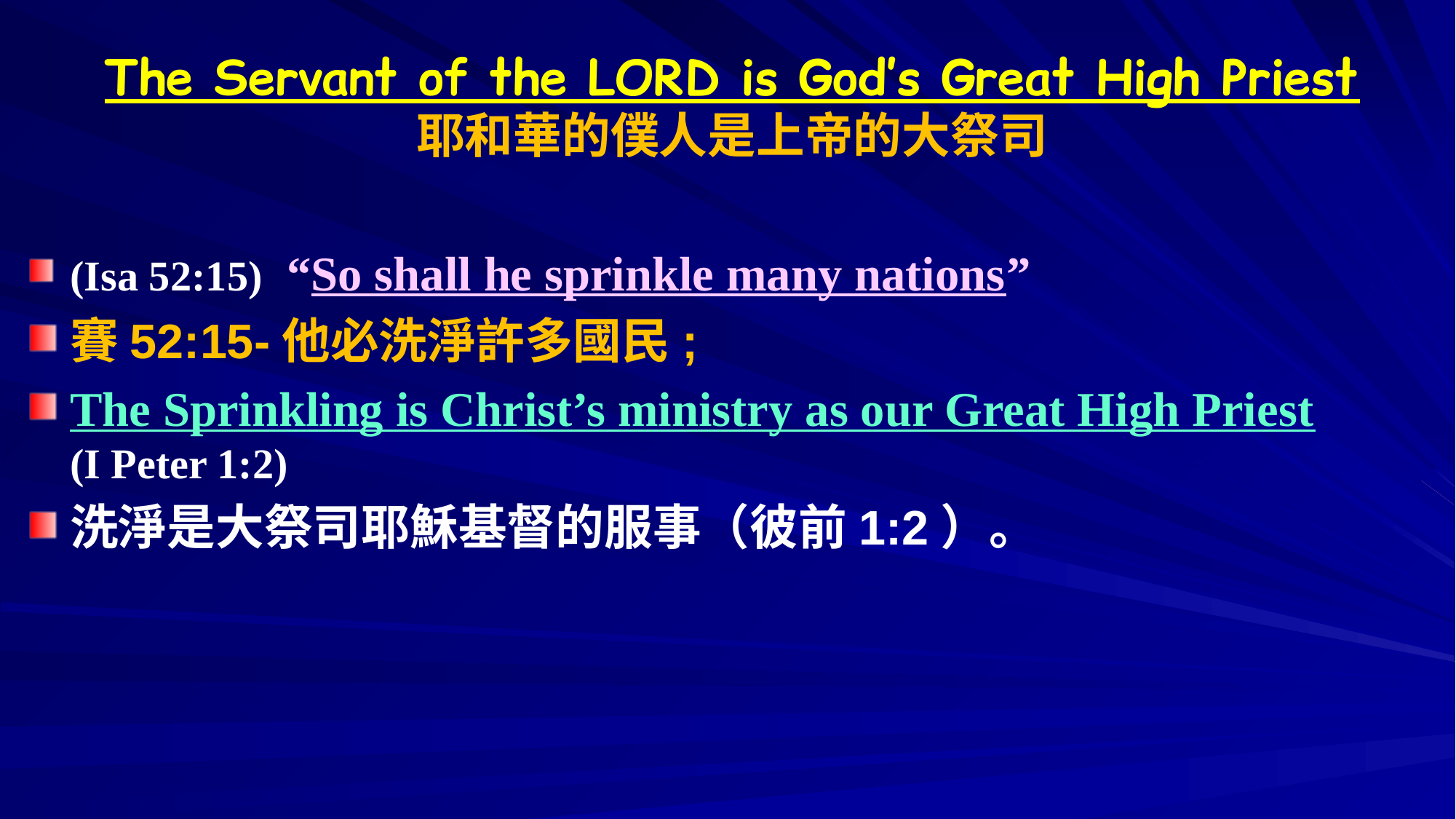

# The Servant of the LORD is God’s Great High Priest 耶和華的僕人是上帝的大祭司
(Isa 52:15)  “So shall he sprinkle many nations”
賽52:15-他必洗淨許多國民;
The Sprinkling is Christ’s ministry as our Great High Priest         (I Peter 1:2)
洗淨是大祭司耶穌基督的服事（彼前1:2）。